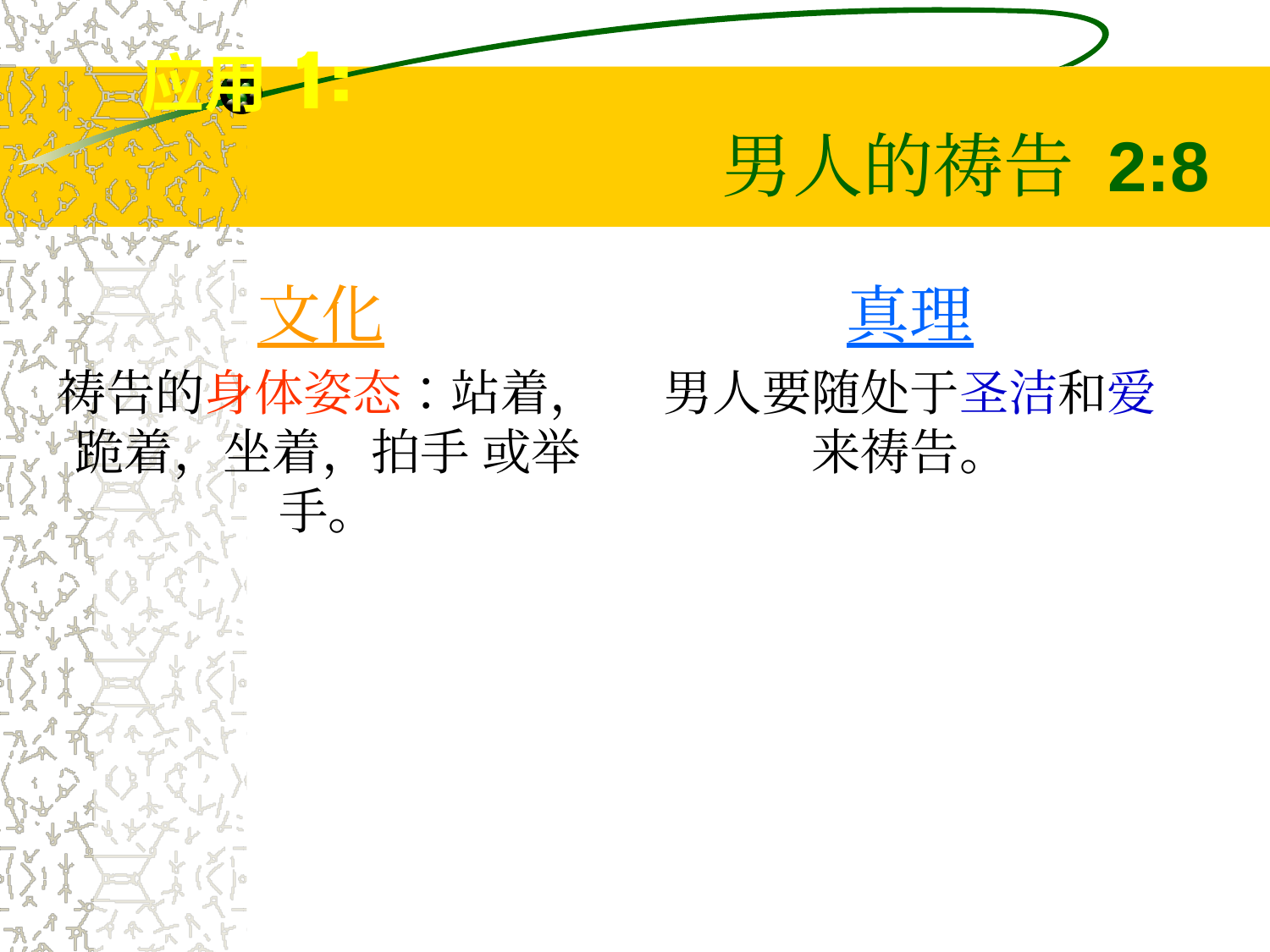

应用 1 :
# 男人的祷告 2:8
文化
祷告的身体姿态：站着，跪着，坐着，拍手 或举手。
真理
男人要随处于圣洁和爱来祷告。